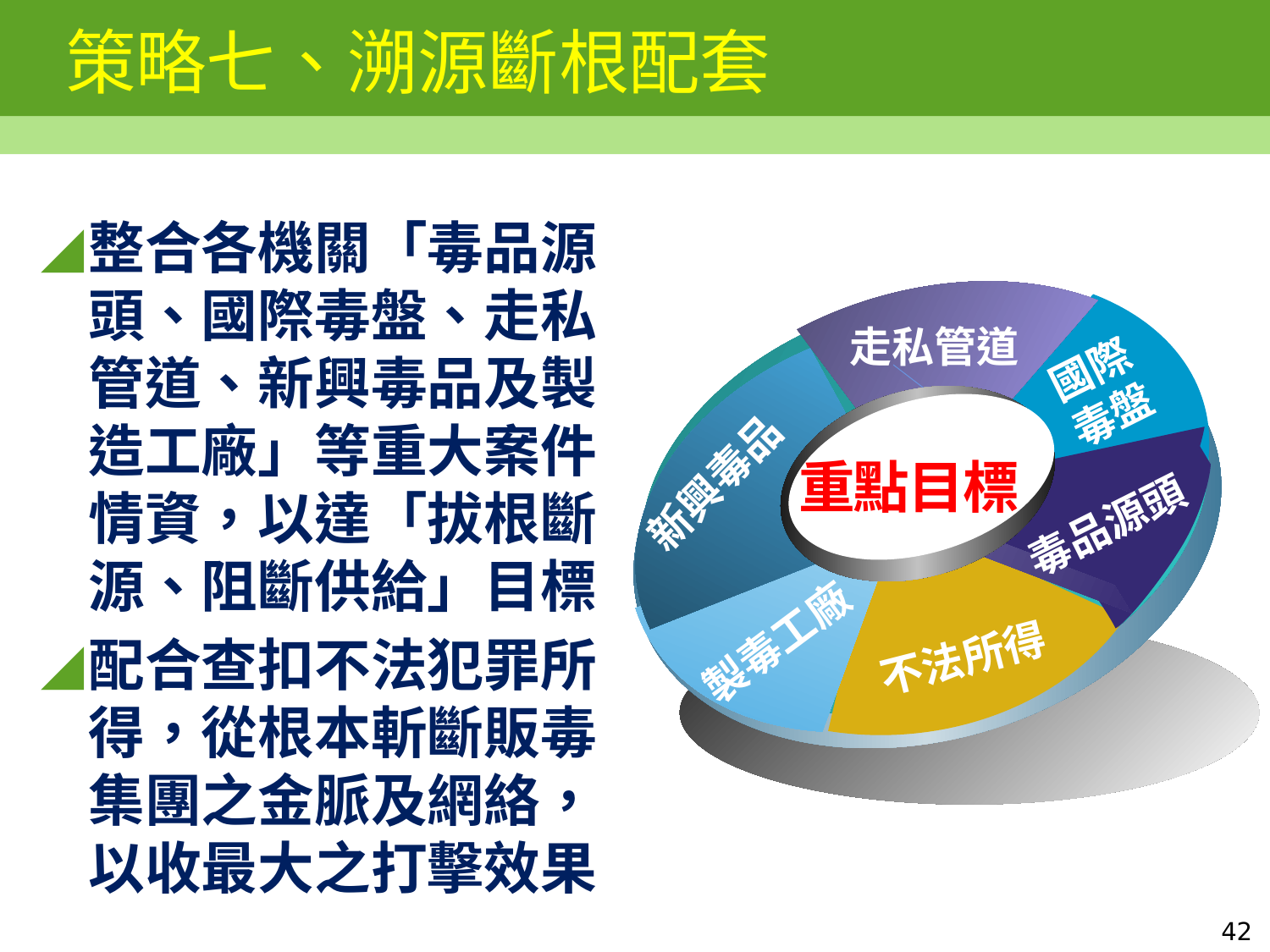

# 策略七、溯源斷根配套

整合各機關「毒品源頭、國際毒盤、走私管道、新興毒品及製造工廠」等重大案件情資，以達「拔根斷源、阻斷供給」目標
配合查扣不法犯罪所得，從根本斬斷販毒集團之金脈及網絡，以收最大之打擊效果

走私管道

國際毒盤

新興毒品
重點目標
毒品源頭

製毒工廠

不法所得
42